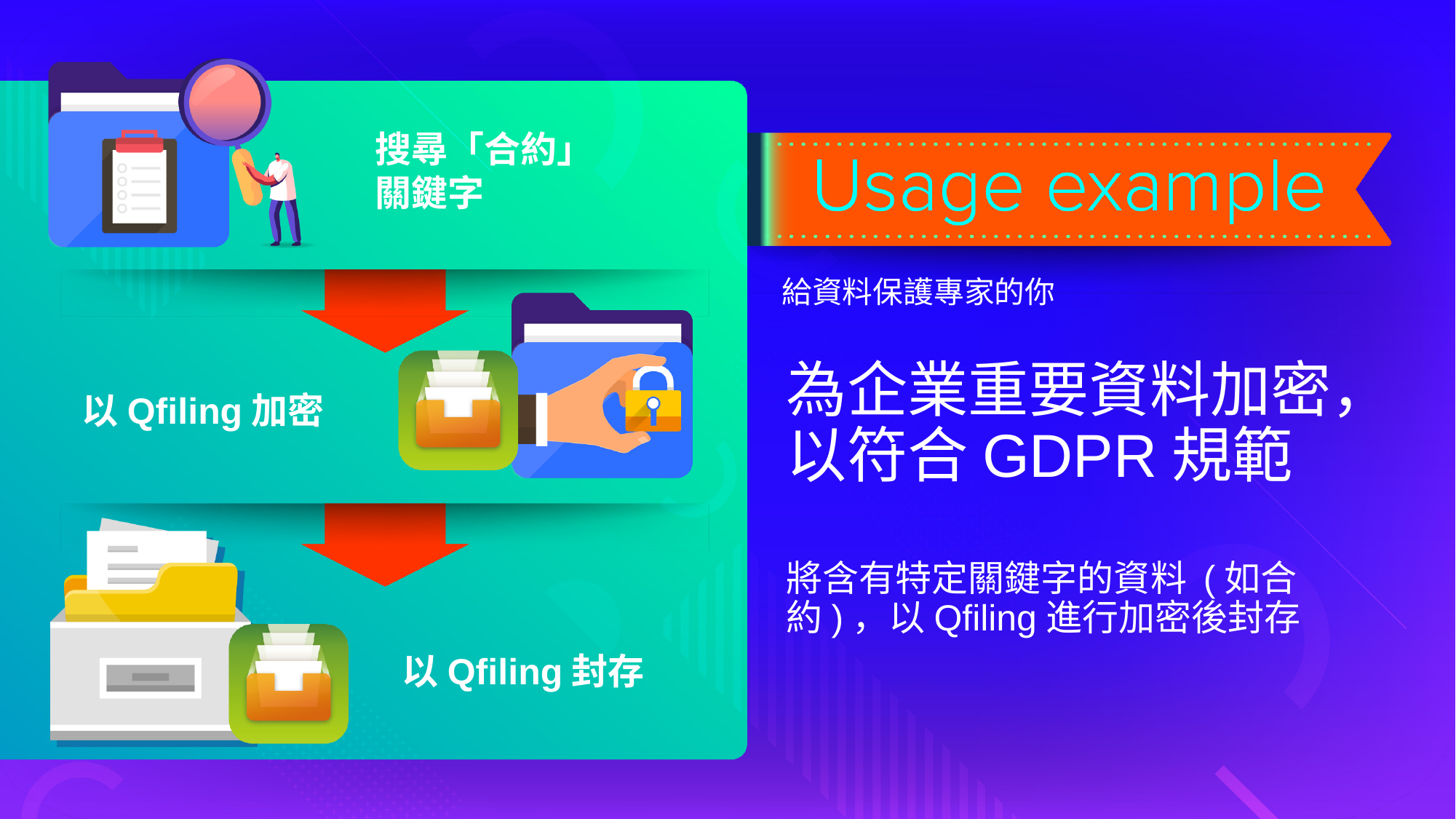

搜尋「合約」
關鍵字
給資料保護專家的你
為企業重要資料加密，以符合GDPR規範

將含有特定關鍵字的資料 (如合約)，以Qfiling進行加密後封存
以Qfiling加密
以Qfiling封存